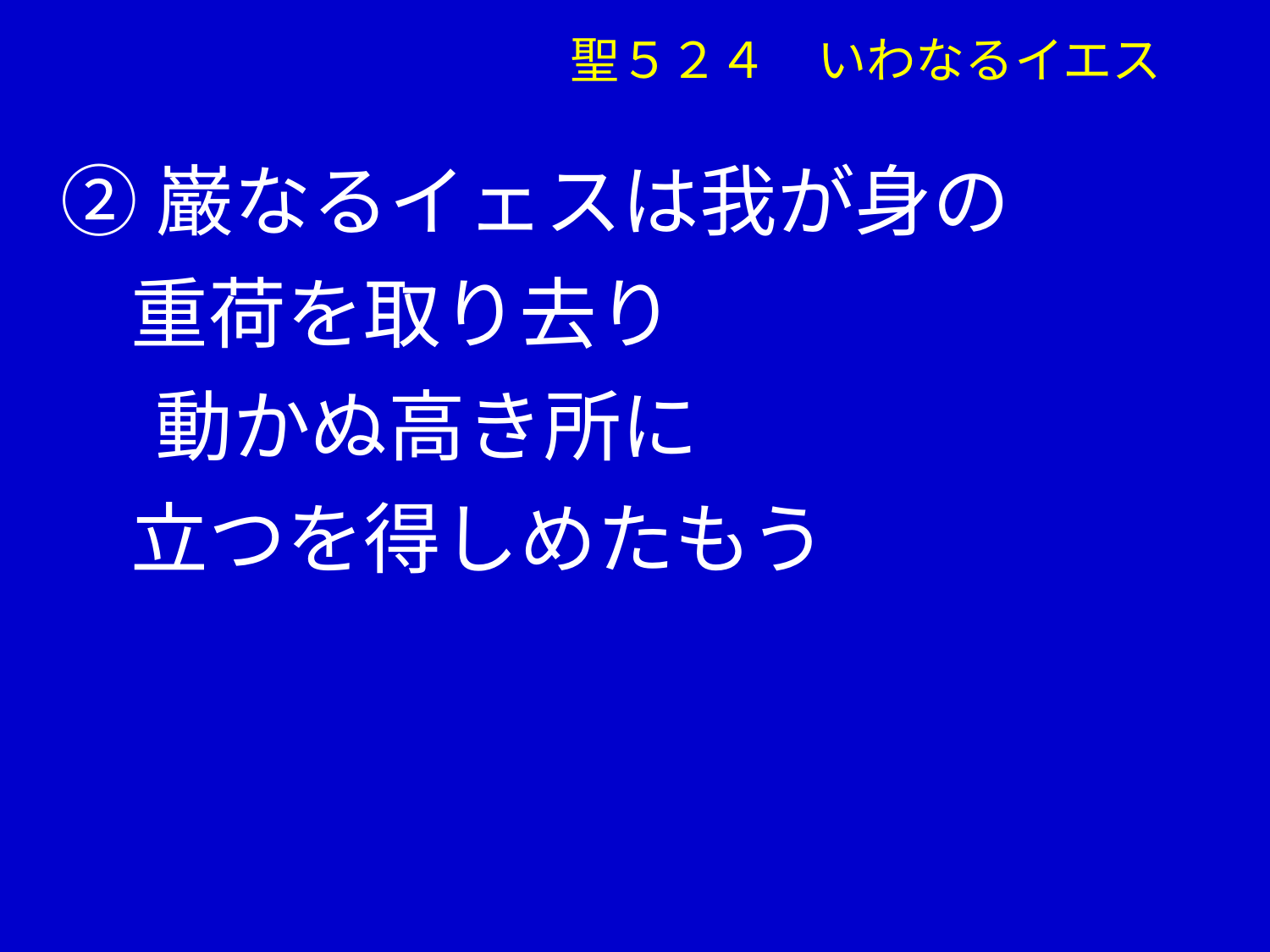

聖５２４　いわなるイエス
②巌なるイェスは我が身の
   重荷を取り去り
　 動かぬ高き所に
   立つを得しめたもう